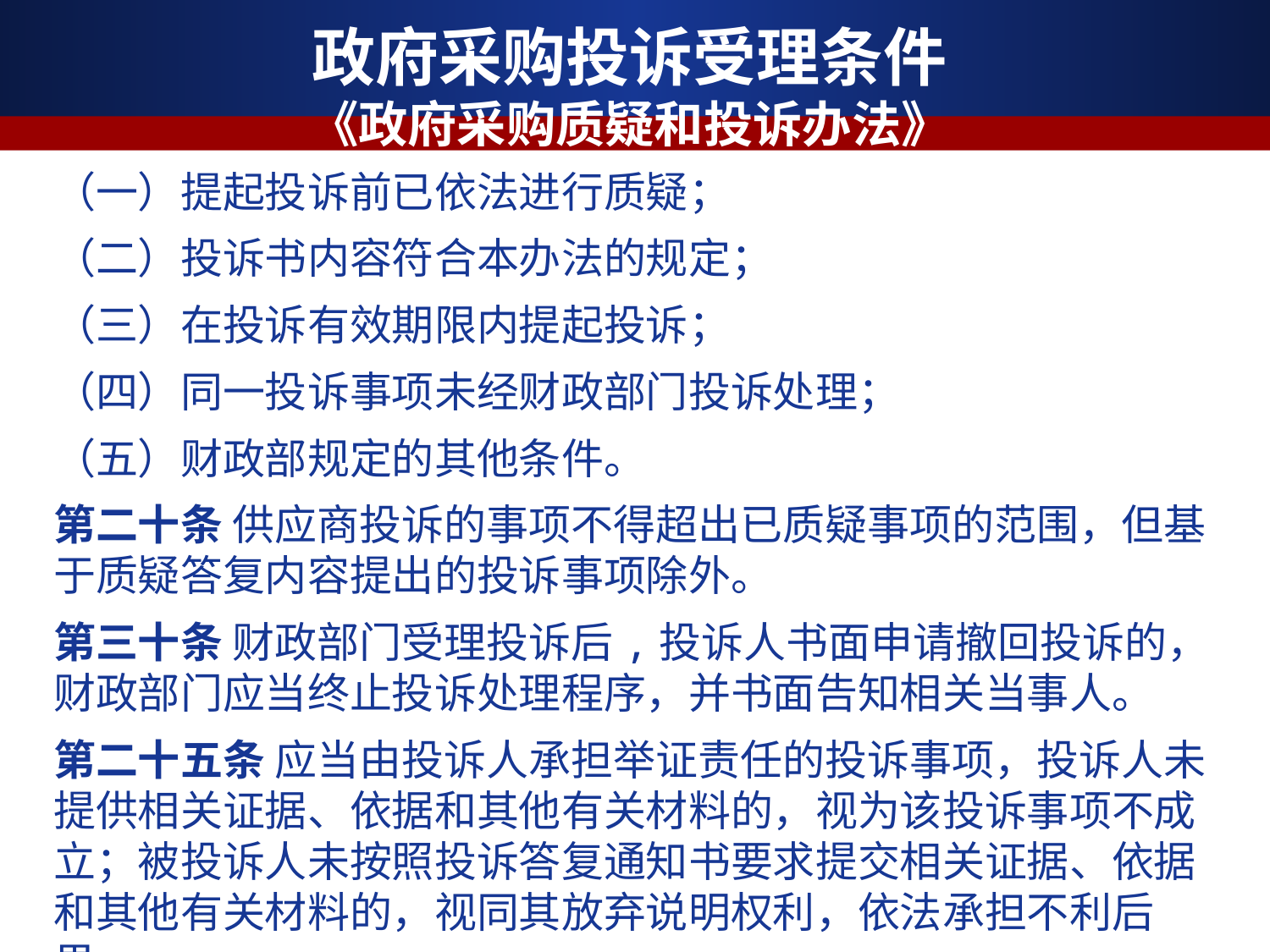

政府采购投诉受理条件
《政府采购质疑和投诉办法》
（一）提起投诉前已依法进行质疑；
（二）投诉书内容符合本办法的规定；
（三）在投诉有效期限内提起投诉；
（四）同一投诉事项未经财政部门投诉处理；
（五）财政部规定的其他条件。
第二十条 供应商投诉的事项不得超出已质疑事项的范围，但基于质疑答复内容提出的投诉事项除外。
第三十条 财政部门受理投诉后,投诉人书面申请撤回投诉的，财政部门应当终止投诉处理程序，并书面告知相关当事人。
第二十五条 应当由投诉人承担举证责任的投诉事项，投诉人未提供相关证据、依据和其他有关材料的，视为该投诉事项不成立；被投诉人未按照投诉答复通知书要求提交相关证据、依据和其他有关材料的，视同其放弃说明权利，依法承担不利后果。